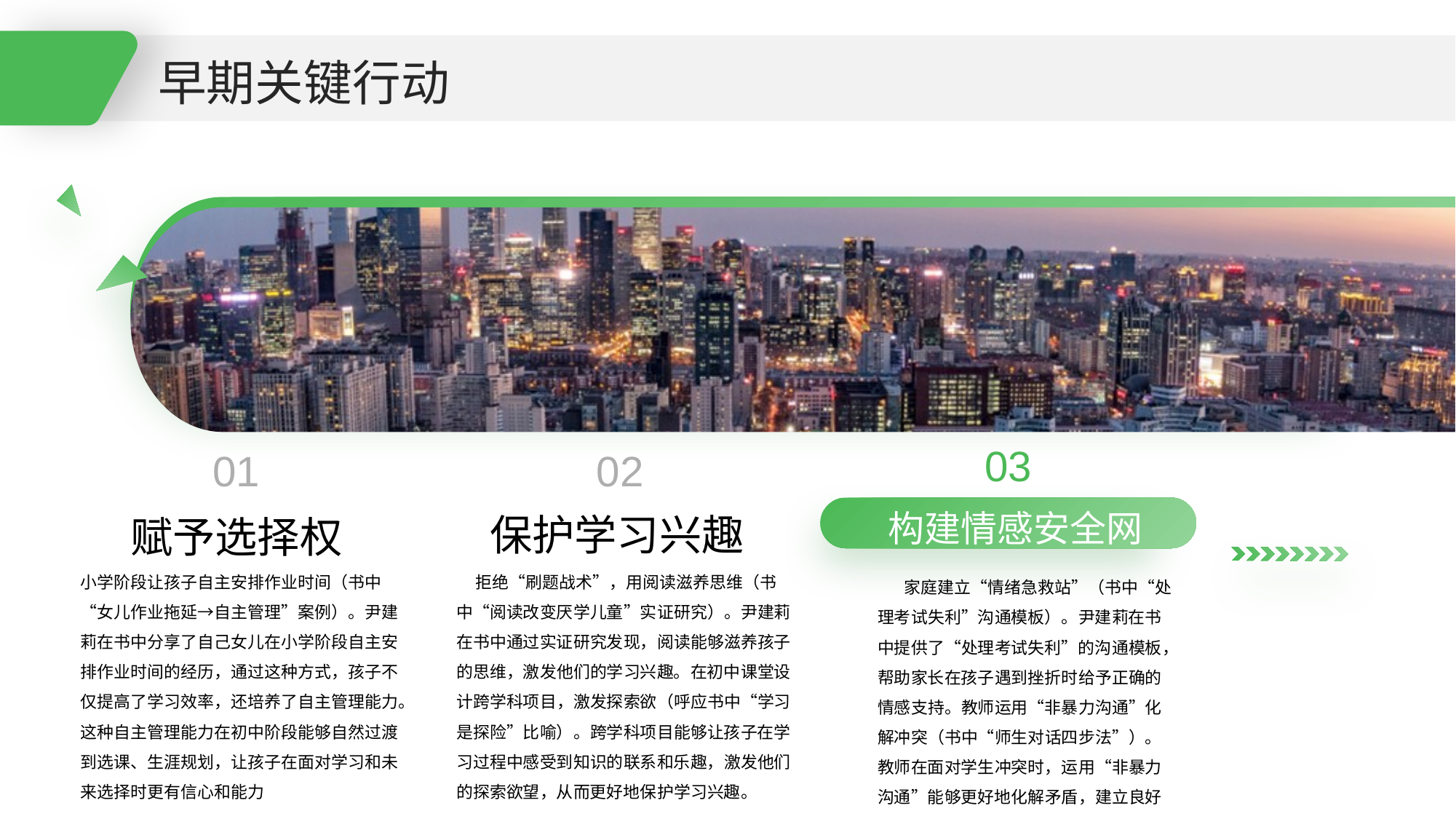

早期关键行动

03
01
02
构建情感安全网
保护学习兴趣
赋予选择权

小学阶段让孩子自主安排作业时间（书中“女儿作业拖延→自主管理”案例）。尹建莉在书中分享了自己女儿在小学阶段自主安排作业时间的经历，通过这种方式，孩子不仅提高了学习效率，还培养了自主管理能力。这种自主管理能力在初中阶段能够自然过渡到选课、生涯规划，让孩子在面对学习和未来选择时更有信心和能力
    拒绝“刷题战术”，用阅读滋养思维（书中“阅读改变厌学儿童”实证研究）。尹建莉在书中通过实证研究发现，阅读能够滋养孩子的思维，激发他们的学习兴趣。在初中课堂设计跨学科项目，激发探索欲（呼应书中“学习是探险”比喻）。跨学科项目能够让孩子在学习过程中感受到知识的联系和乐趣，激发他们的探索欲望，从而更好地保护学习兴趣。
      家庭建立“情绪急救站”（书中“处理考试失利”沟通模板）。尹建莉在书中提供了“处理考试失利”的沟通模板，帮助家长在孩子遇到挫折时给予正确的情感支持。教师运用“非暴力沟通”化解冲突（书中“师生对话四步法”）。教师在面对学生冲突时，运用“非暴力沟通”能够更好地化解矛盾，建立良好的师生关系